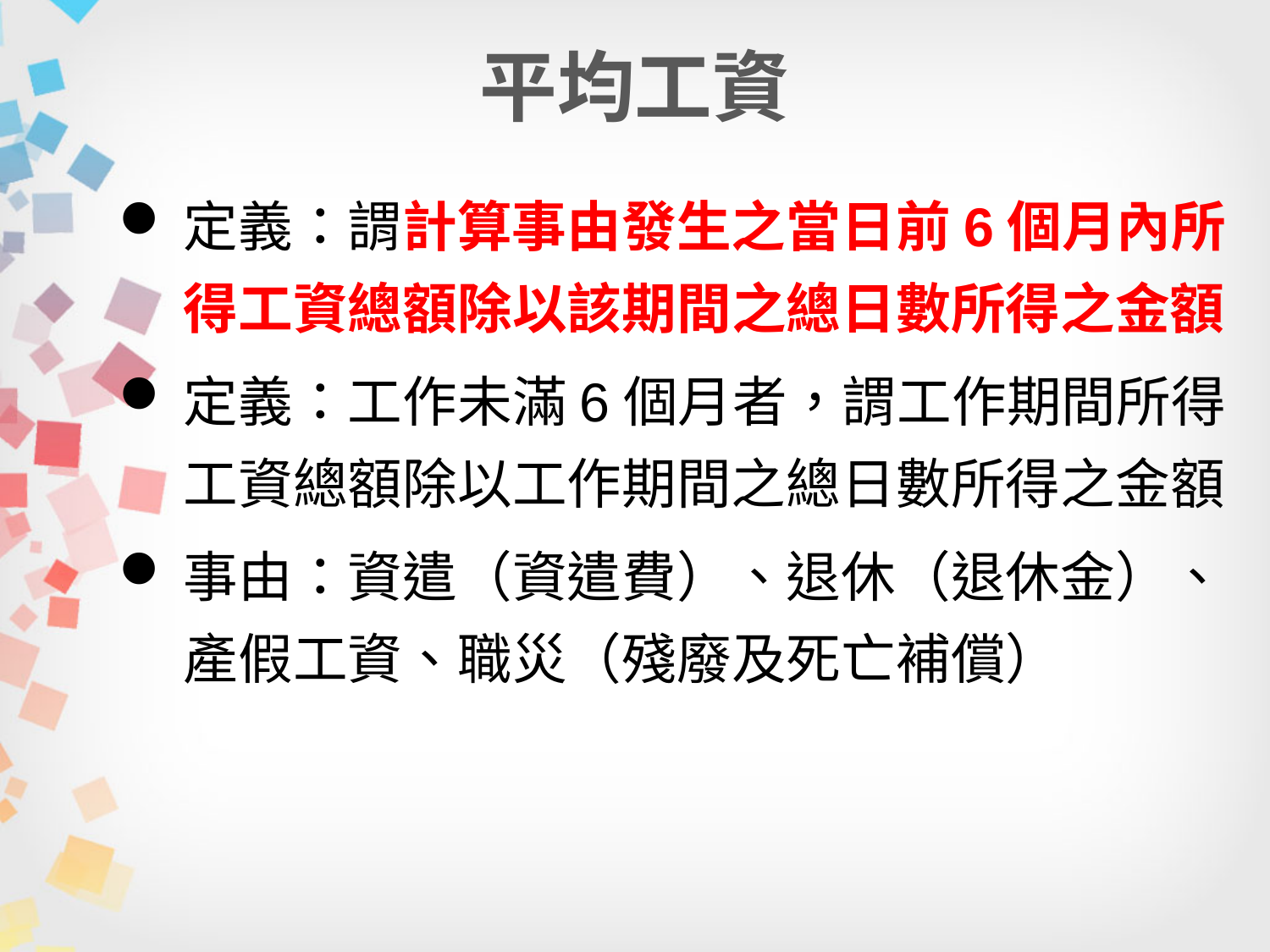

# 平均工資
定義：謂計算事由發生之當日前6個月內所得工資總額除以該期間之總日數所得之金額
定義：工作未滿6個月者，謂工作期間所得工資總額除以工作期間之總日數所得之金額
事由：資遣（資遣費）、退休（退休金）、產假工資、職災（殘廢及死亡補償）